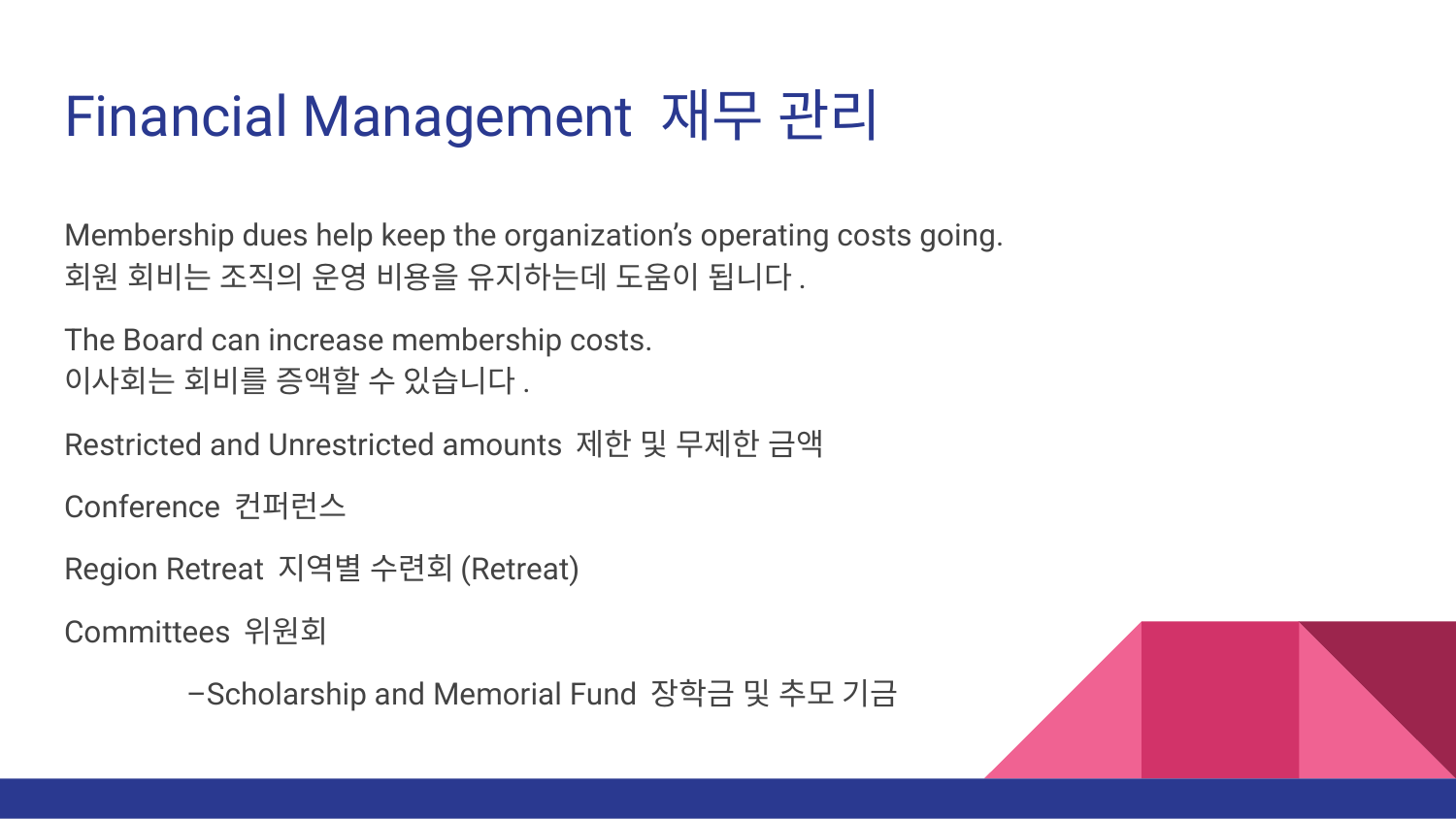

# Financial Management 재무 관리
Membership dues help keep the organization’s operating costs going.
회원 회비는 조직의 운영 비용을 유지하는데 도움이 됩니다.
The Board can increase membership costs.
이사회는 회비를 증액할 수 있습니다.
Restricted and Unrestricted amounts 제한 및 무제한 금액
Conference 컨퍼런스
Region Retreat 지역별 수련회(Retreat)
Committees 위원회
	–Scholarship and Memorial Fund 장학금 및 추모 기금